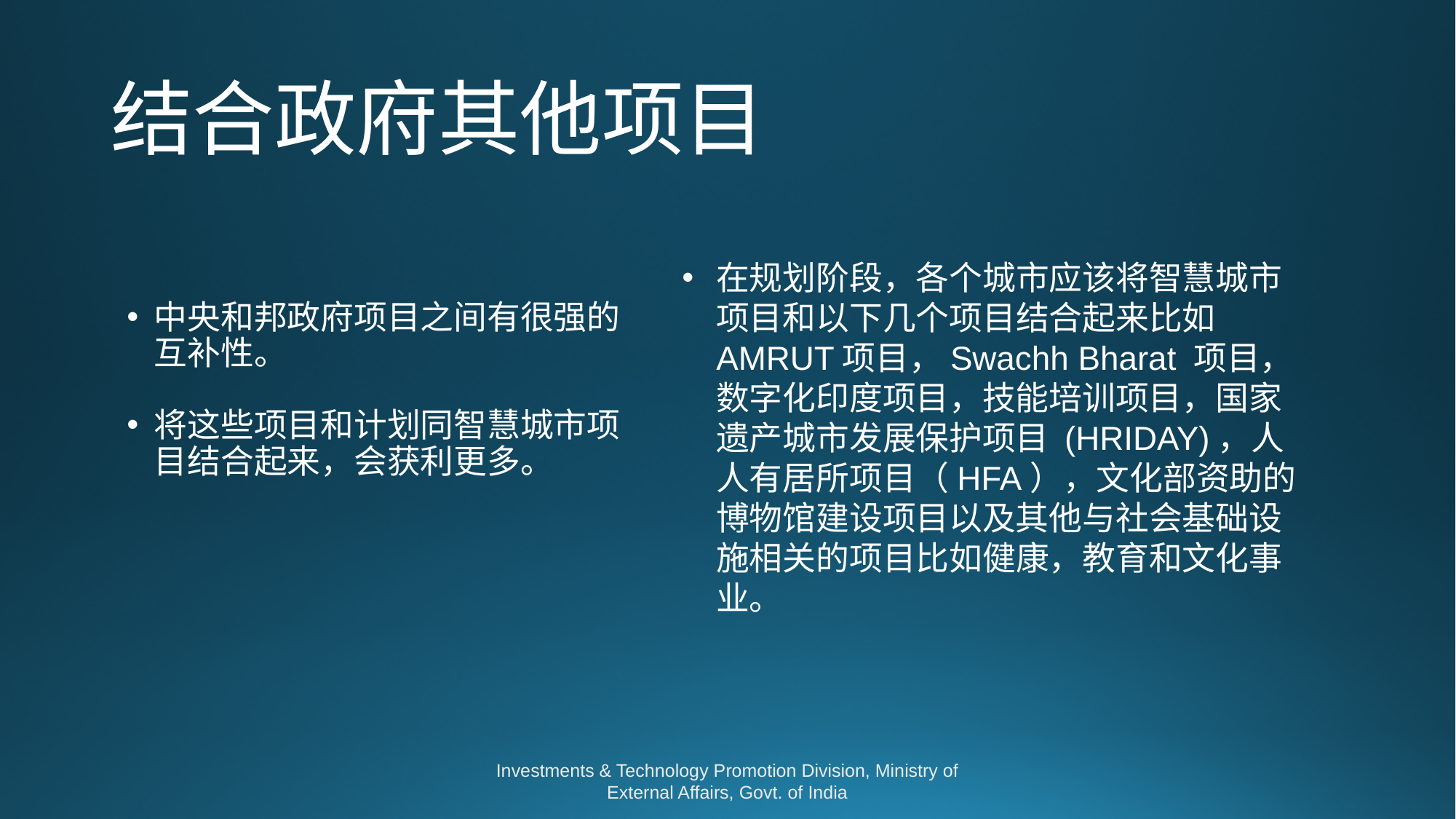

# 结合政府其他项目
在规划阶段，各个城市应该将智慧城市项目和以下几个项目结合起来比如AMRUT项目，Swachh Bharat 项目，数字化印度项目，技能培训项目，国家遗产城市发展保护项目 (HRIDAY)，人人有居所项目（HFA），文化部资助的博物馆建设项目以及其他与社会基础设施相关的项目比如健康，教育和文化事业。
中央和邦政府项目之间有很强的互补性。

将这些项目和计划同智慧城市项目结合起来，会获利更多。

Investments & Technology Promotion Division, Ministry of External Affairs, Govt. of India